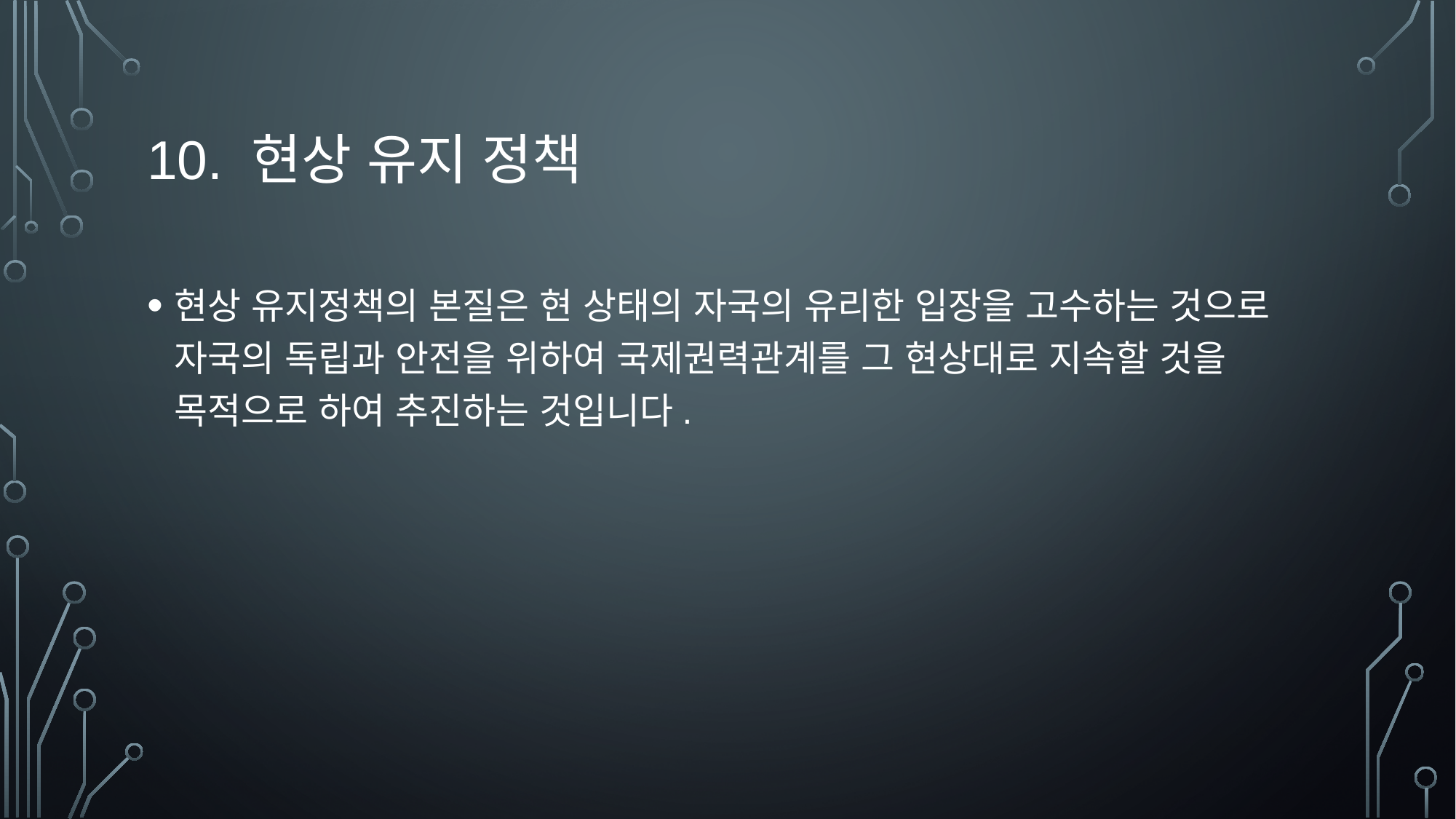

# 10. 현상 유지 정책
현상 유지정책의 본질은 현 상태의 자국의 유리한 입장을 고수하는 것으로 자국의 독립과 안전을 위하여 국제권력관계를 그 현상대로 지속할 것을 목적으로 하여 추진하는 것입니다.